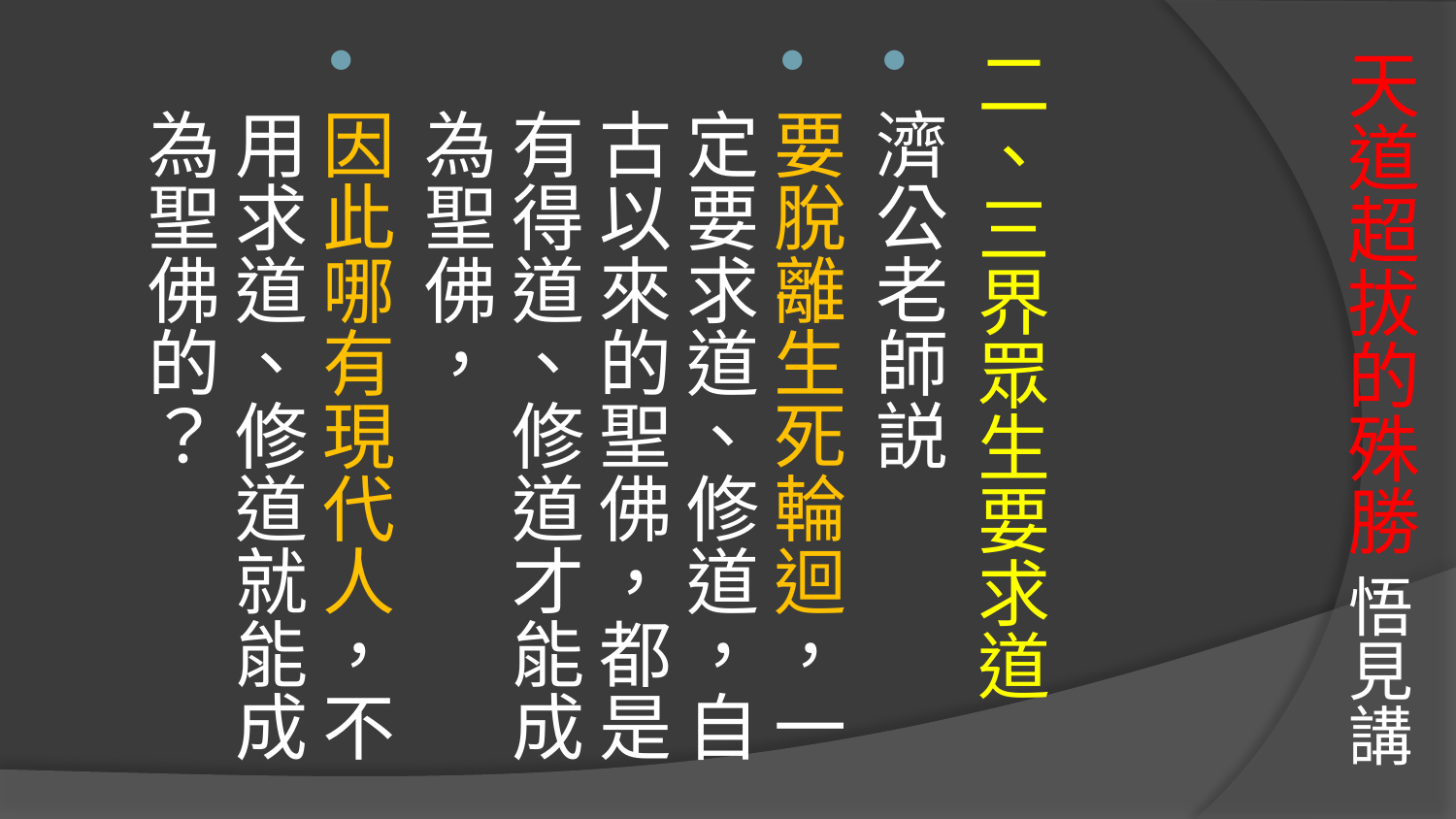

# 天道超拔的殊勝 悟見講
二、三界眾生要求道
濟公老師説
要脫離生死輪迴，一定要求道、修道，自古以來的聖佛，都是有得道、修道才能成為聖佛，
因此哪有現代人，不用求道、修道就能成為聖佛的？